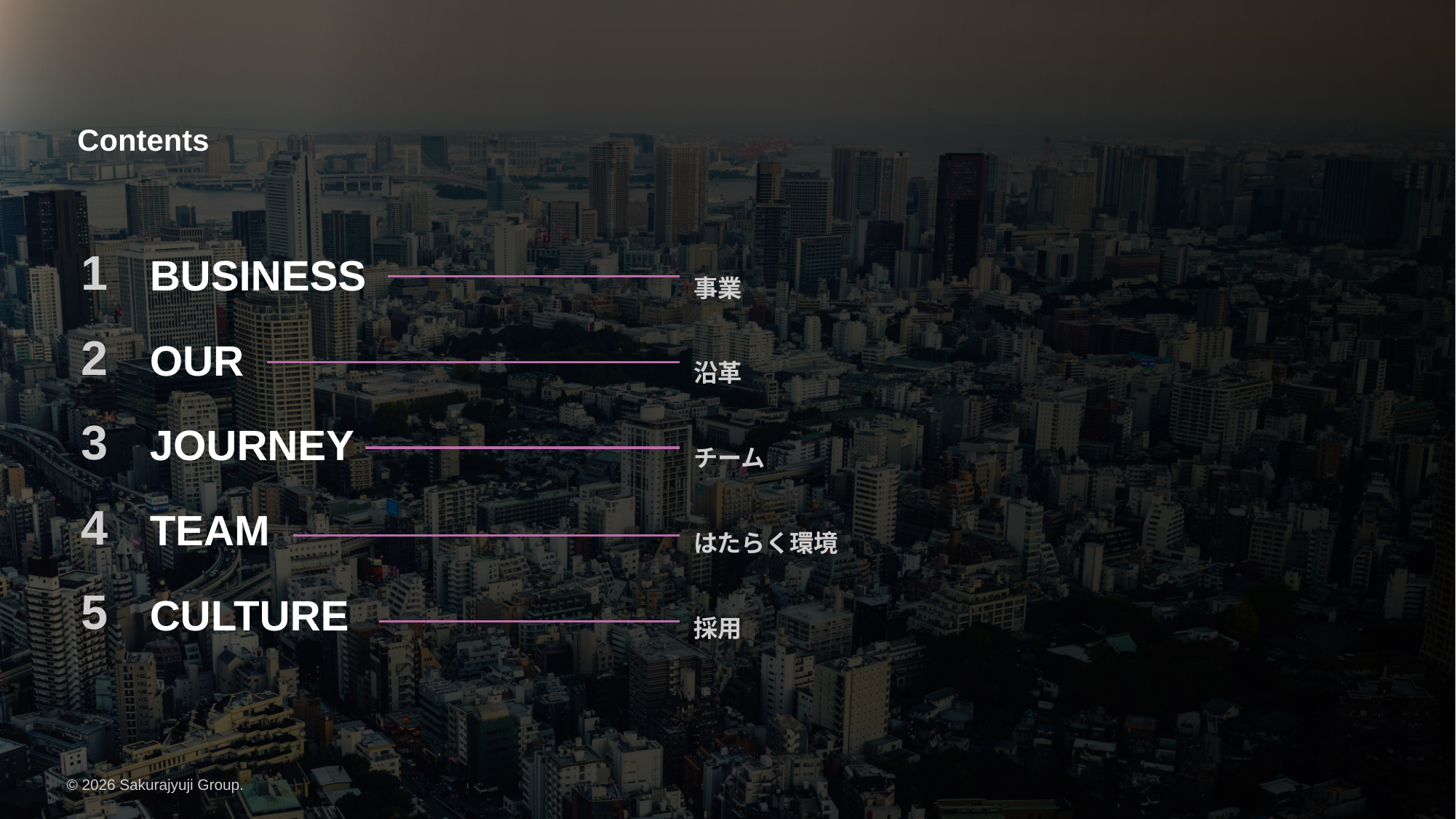

Contents
BUSINESS
OUR JOURNEY
TEAM
CULTURE
1
2
3
4
5
事業
沿革
チーム
はたらく環境
採用
© 2026 Sakurajyuji Group.